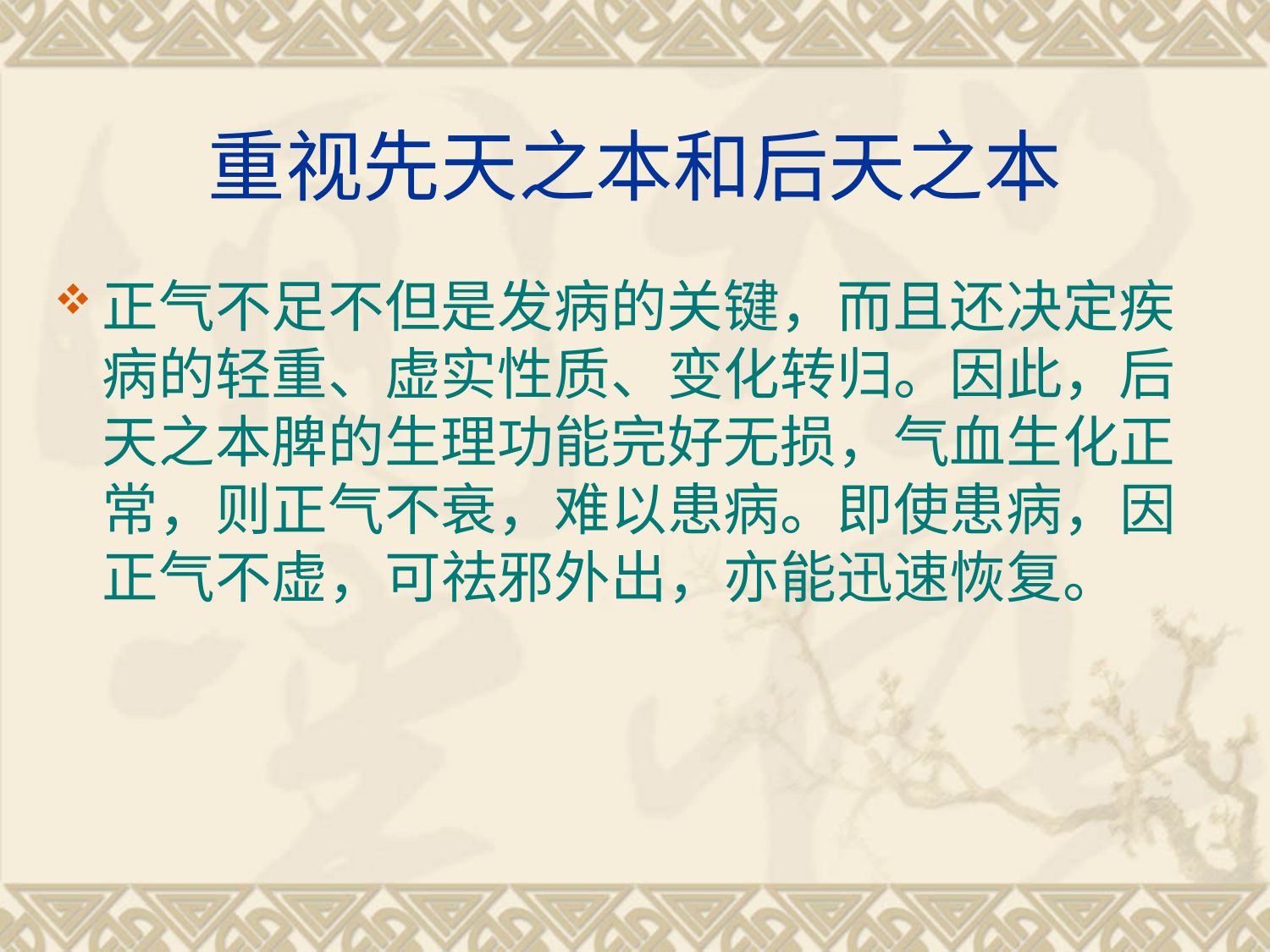

# 重视先天之本和后天之本
正气不足不但是发病的关键，而且还决定疾病的轻重、虚实性质、变化转归。因此，后天之本脾的生理功能完好无损，气血生化正常，则正气不衰，难以患病。即使患病，因正气不虚，可祛邪外出，亦能迅速恢复。